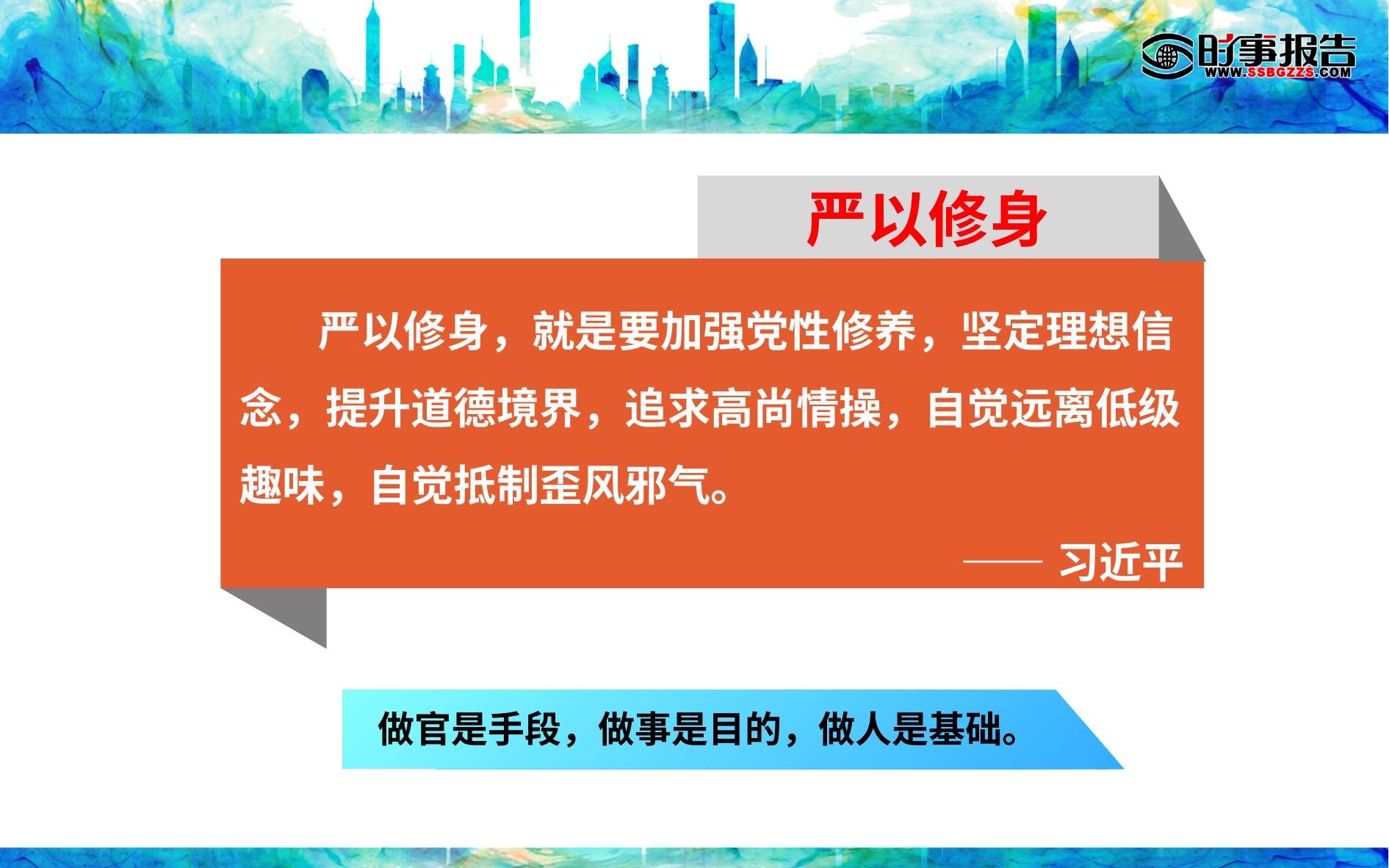

严以修身
       严以修身，就是要加强党性修养，坚定理想信念，提升道德境界，追求高尚情操，自觉远离低级趣味，自觉抵制歪风邪气。
——习近平

做官是手段，做事是目的，做人是基础。